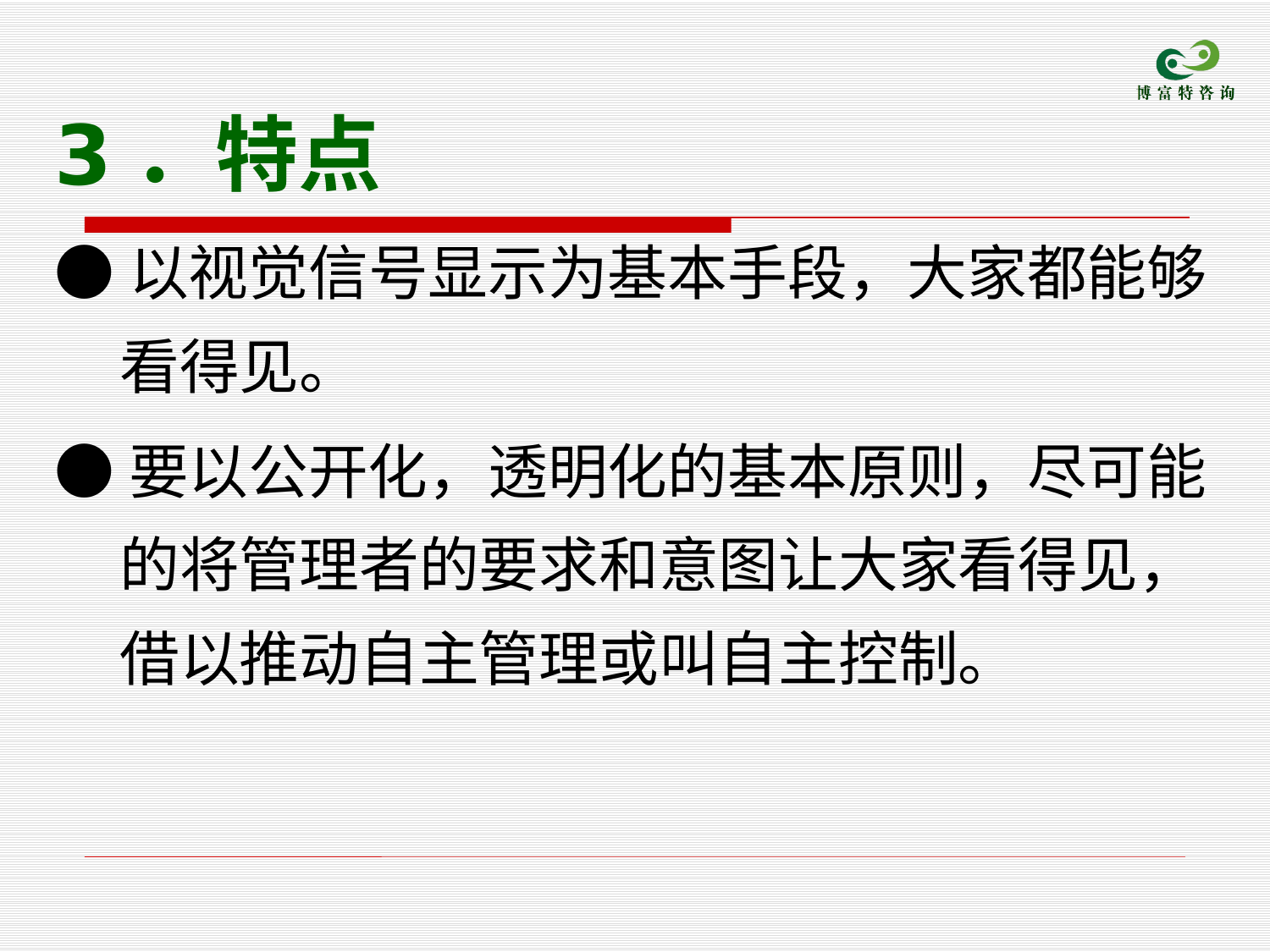

3．特点
●以视觉信号显示为基本手段，大家都能够看得见。
●要以公开化，透明化的基本原则，尽可能的将管理者的要求和意图让大家看得见，借以推动自主管理或叫自主控制。
454